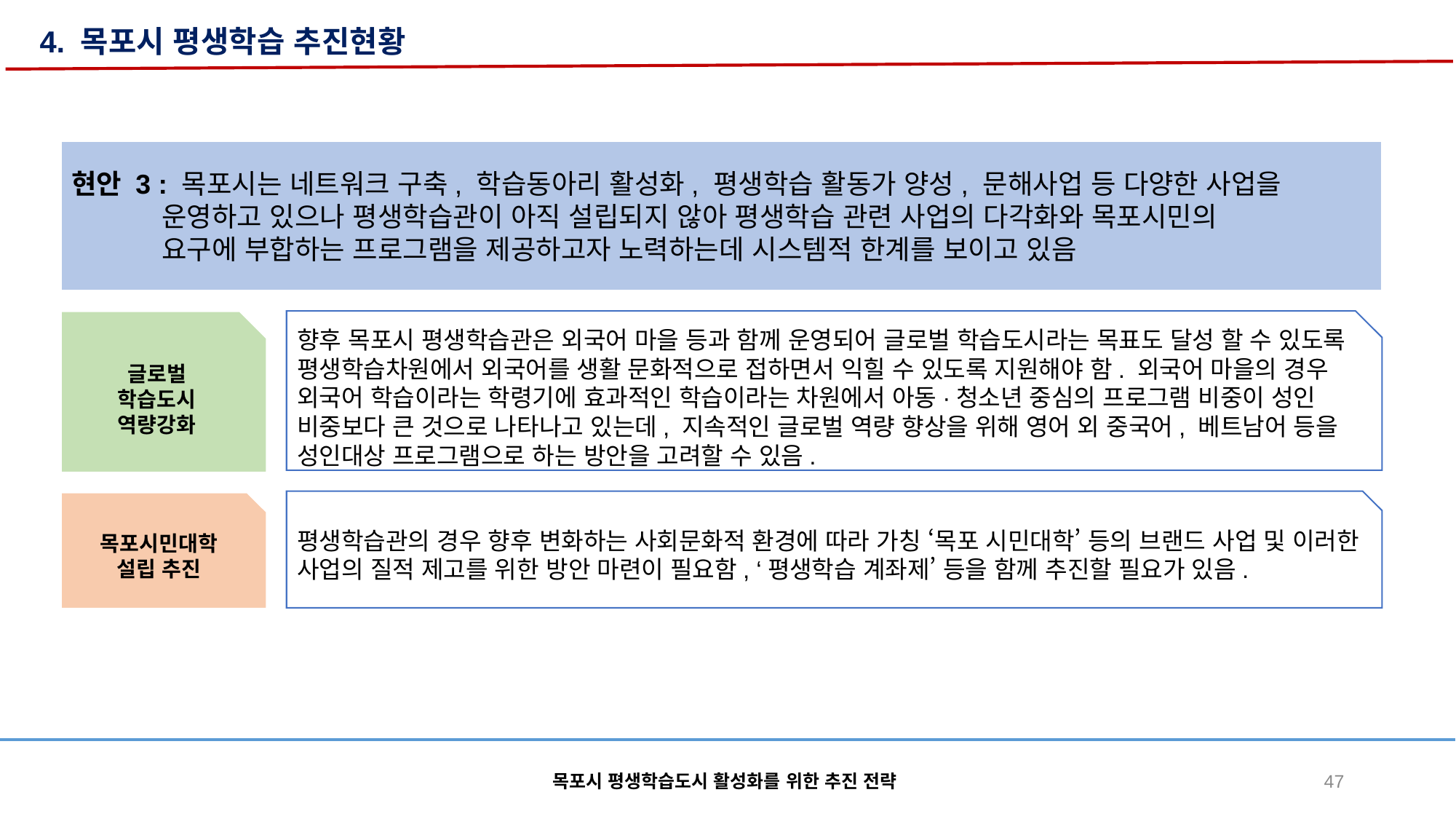

4. 목포시 평생학습 추진현황
현안 3 : 목포시는 네트워크 구축, 학습동아리 활성화, 평생학습 활동가 양성, 문해사업 등 다양한 사업을
           운영하고 있으나 평생학습관이 아직 설립되지 않아 평생학습 관련 사업의 다각화와 목포시민의
           요구에 부합하는 프로그램을 제공하고자 노력하는데 시스템적 한계를 보이고 있음
글로벌
학습도시
역량강화
향후 목포시 평생학습관은 외국어 마을 등과 함께 운영되어 글로벌 학습도시라는 목표도 달성 할 수 있도록 평생학습차원에서 외국어를 생활 문화적으로 접하면서 익힐 수 있도록 지원해야 함. 외국어 마을의 경우 외국어 학습이라는 학령기에 효과적인 학습이라는 차원에서 아동·청소년 중심의 프로그램 비중이 성인 비중보다 큰 것으로 나타나고 있는데, 지속적인 글로벌 역량 향상을 위해 영어 외 중국어, 베트남어 등을 성인대상 프로그램으로 하는 방안을 고려할 수 있음.
평생학습관의 경우 향후 변화하는 사회문화적 환경에 따라 가칭 ‘목포 시민대학’ 등의 브랜드 사업 및 이러한 사업의 질적 제고를 위한 방안 마련이 필요함, ‘평생학습 계좌제’ 등을 함께 추진할 필요가 있음.
목포시민대학
설립 추진
목포시 평생학습도시 활성화를 위한 추진 전략
47